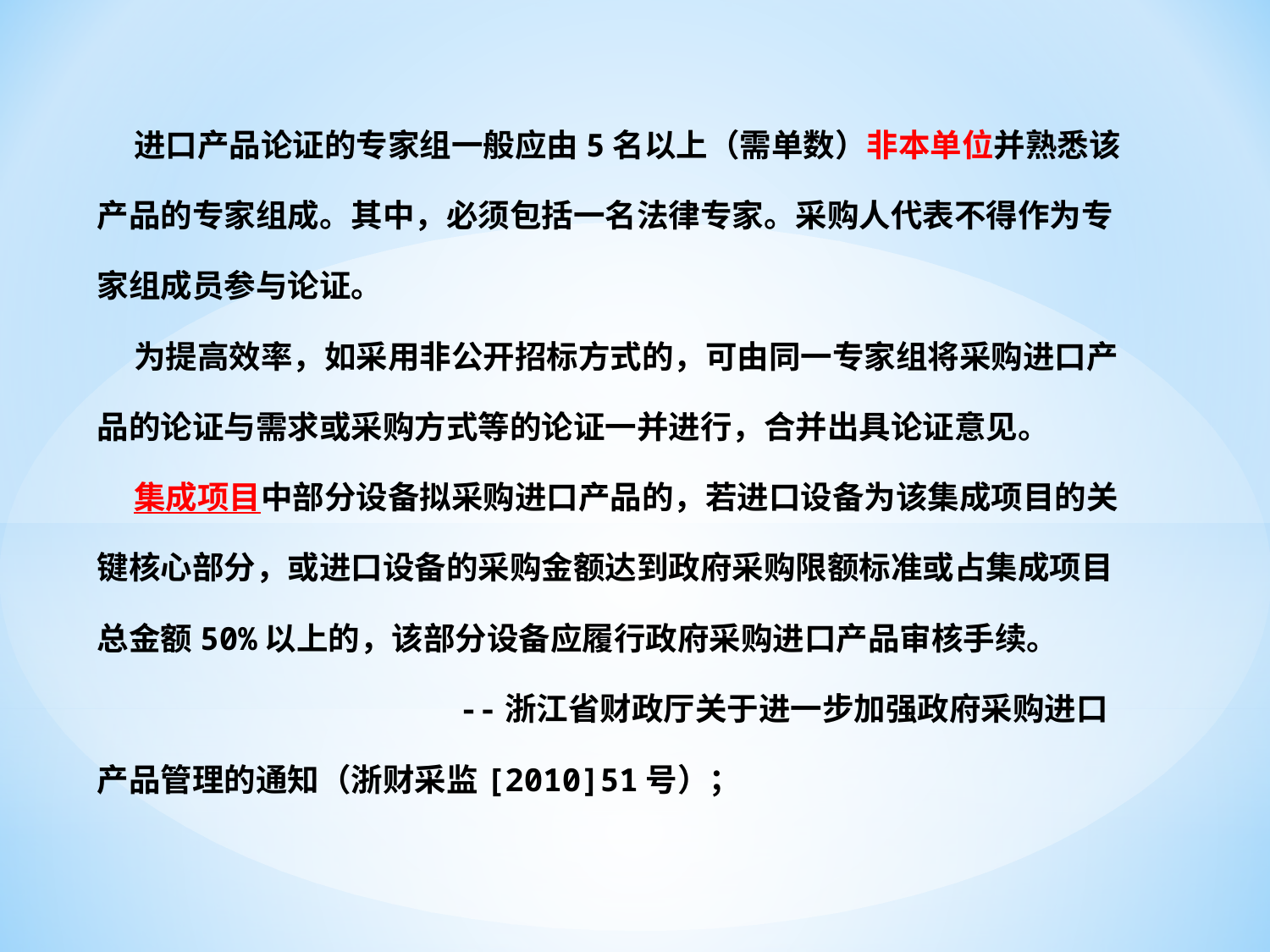

进口产品论证的专家组一般应由5名以上（需单数）非本单位并熟悉该产品的专家组成。其中，必须包括一名法律专家。采购人代表不得作为专家组成员参与论证。
    为提高效率，如采用非公开招标方式的，可由同一专家组将采购进口产品的论证与需求或采购方式等的论证一并进行，合并出具论证意见。
    集成项目中部分设备拟采购进口产品的，若进口设备为该集成项目的关键核心部分，或进口设备的采购金额达到政府采购限额标准或占集成项目总金额50%以上的，该部分设备应履行政府采购进口产品审核手续。
                   --浙江省财政厅关于进一步加强政府采购进口产品管理的通知（浙财采监[2010]51号）；